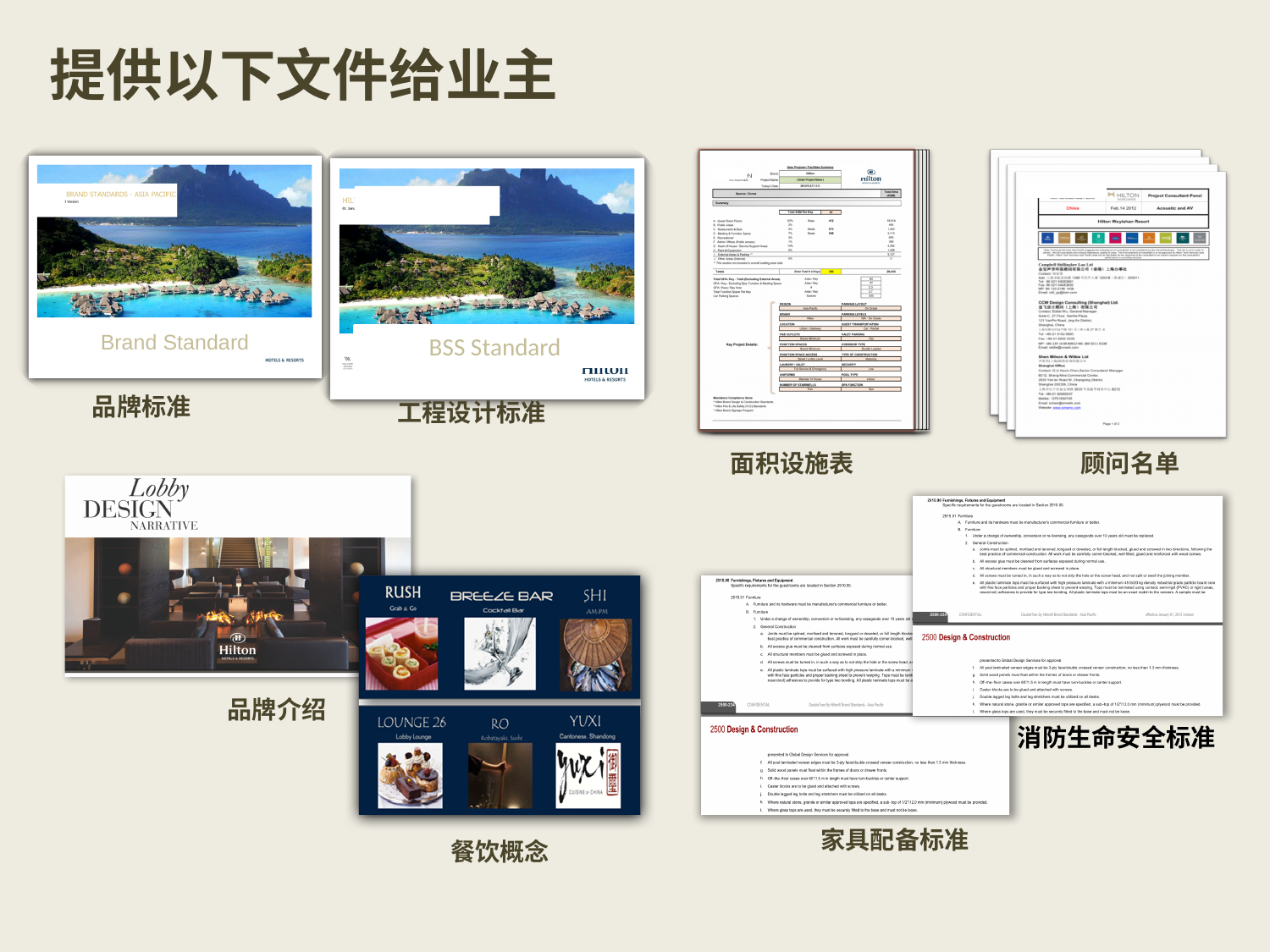

# 提供以下文件给业主

面积设施表
顾问名单
品牌标准
品牌介绍
餐饮概念
家具配备标准

Brand Standard
BSS Standard
工程设计标准

消防生命安全标准